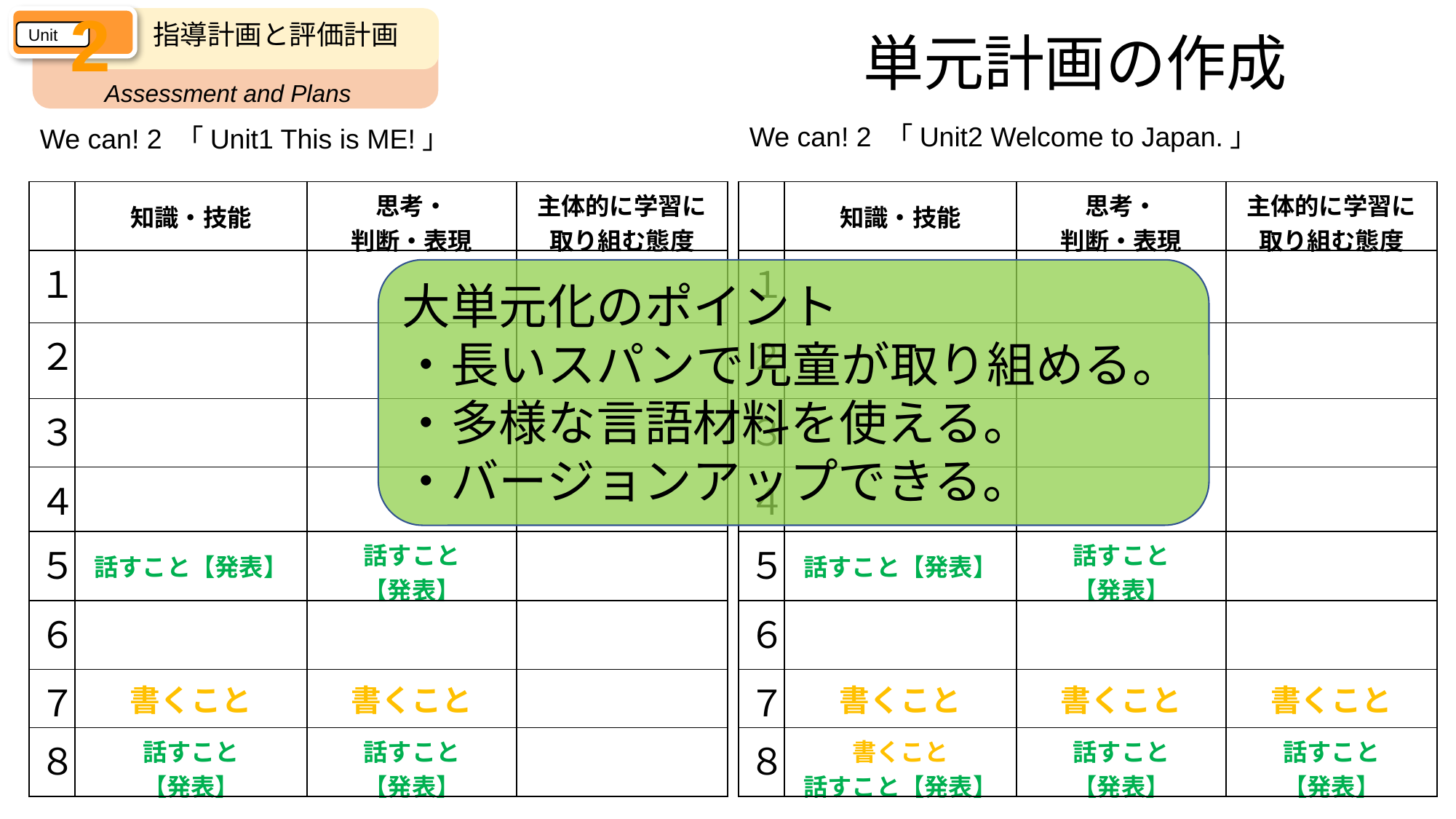

2

Unit
指導計画と評価計画
Assessment and Plans
単元計画の作成
We can! 2 「Unit2 Welcome to Japan.」
We can! 2 「Unit1 This is ME!」
|  | 知識・技能 | 思考・ 判断・表現 | 主体的に学習に 取り組む態度 |
| --- | --- | --- | --- |
| １ |  |  |  |
| ２ |  |  |  |
| ３ |  |  |  |
| ４ |  |  |  |
| ５ | 話すこと【発表】 | 話すこと 【発表】 |  |
| ６ |  |  |  |
| ７ | 書くこと | 書くこと | 書くこと |
| ８ | 書くこと 話すこと【発表】 | 話すこと 【発表】 | 話すこと 【発表】 |
|  | 知識・技能 | 思考・ 判断・表現 | 主体的に学習に 取り組む態度 |
| --- | --- | --- | --- |
| １ |  |  |  |
| ２ |  |  |  |
| ３ |  |  |  |
| ４ |  |  |  |
| ５ | 話すこと【発表】 | 話すこと 【発表】 |  |
| ６ |  |  |  |
| ７ | 書くこと | 書くこと |  |
| ８ | 話すこと 【発表】 | 話すこと 【発表】 |  |
大単元化のポイント
・長いスパンで児童が取り組める。
・多様な言語材料を使える。
・バージョンアップできる。